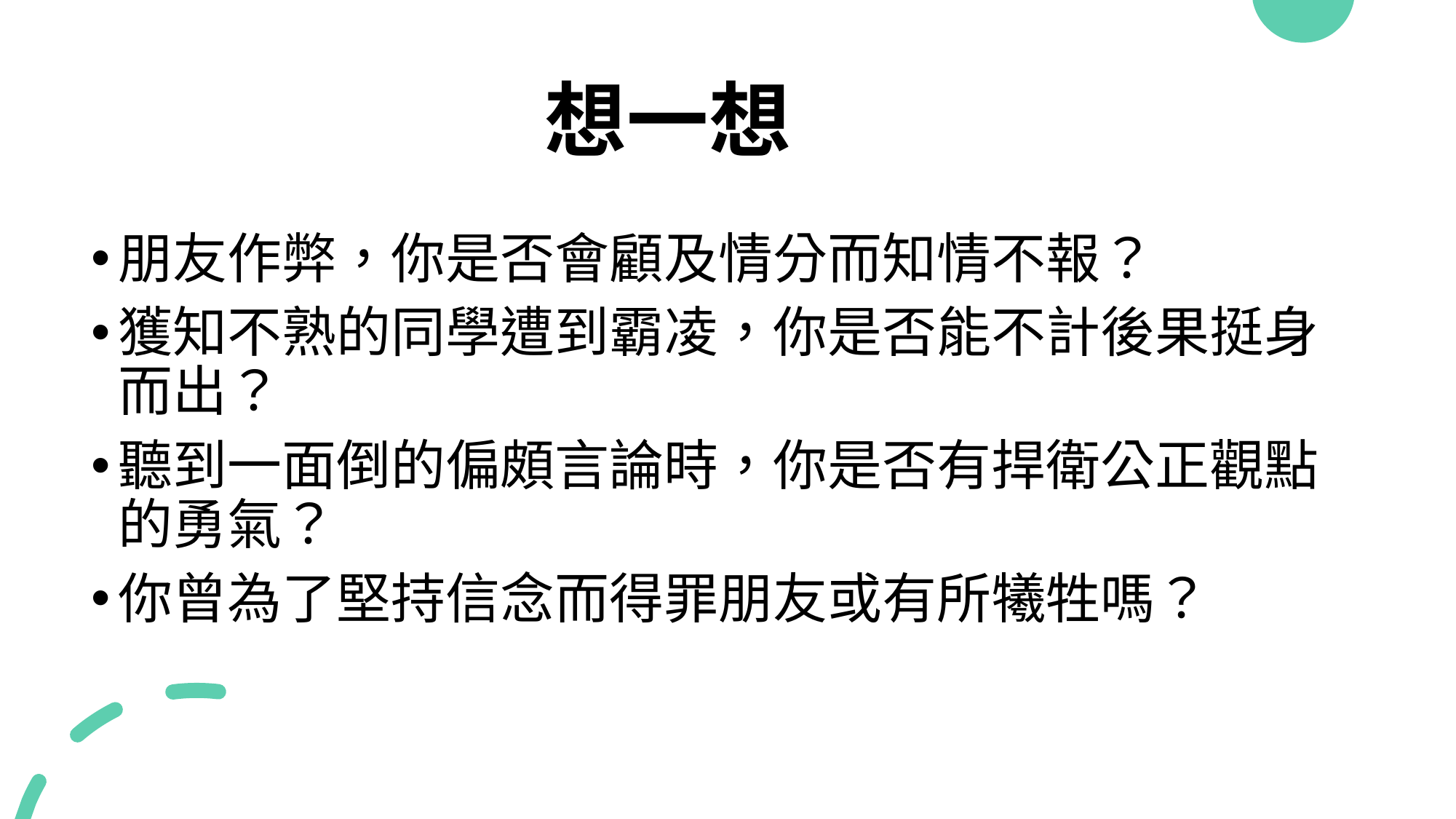

# 想一想
朋友作弊，你是否會顧及情分而知情不報？
獲知不熟的同學遭到霸凌，你是否能不計後果挺身而出？
聽到一面倒的偏頗言論時，你是否有捍衛公正觀點的勇氣？
你曾為了堅持信念而得罪朋友或有所犧牲嗎？